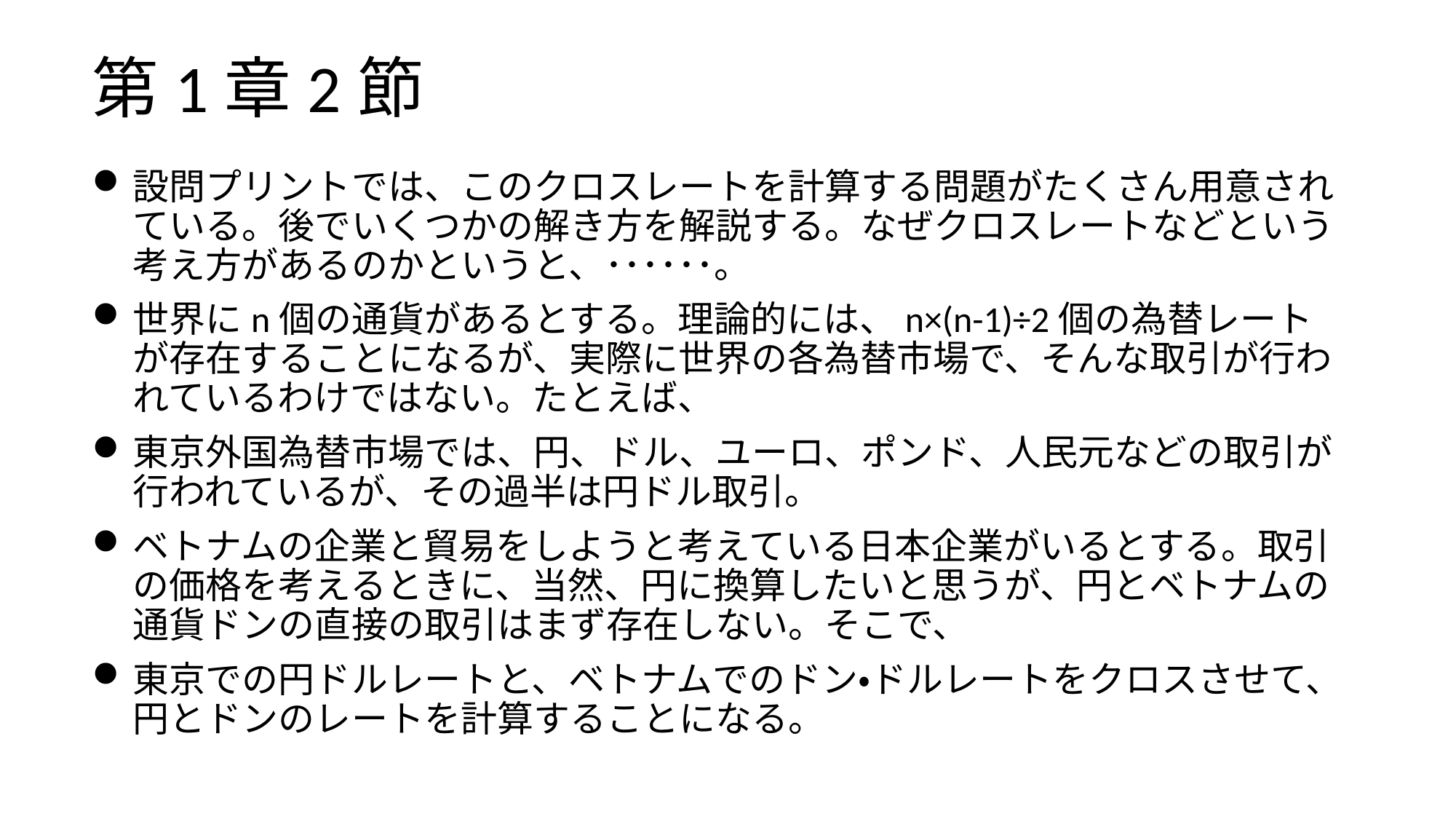

# 第1章2節
設問プリントでは、このクロスレートを計算する問題がたくさん用意されている。後でいくつかの解き方を解説する。なぜクロスレートなどという考え方があるのかというと、･･････。
世界にn個の通貨があるとする。理論的には、n×(n-1)÷2個の為替レートが存在することになるが、実際に世界の各為替市場で、そんな取引が行われているわけではない。たとえば、
東京外国為替市場では、円、ドル、ユーロ、ポンド、人民元などの取引が行われているが、その過半は円ドル取引。
ベトナムの企業と貿易をしようと考えている日本企業がいるとする。取引の価格を考えるときに、当然、円に換算したいと思うが、円とベトナムの通貨ドンの直接の取引はまず存在しない。そこで、
東京での円ドルレートと、ベトナムでのドン・ドルレートをクロスさせて、円とドンのレートを計算することになる。